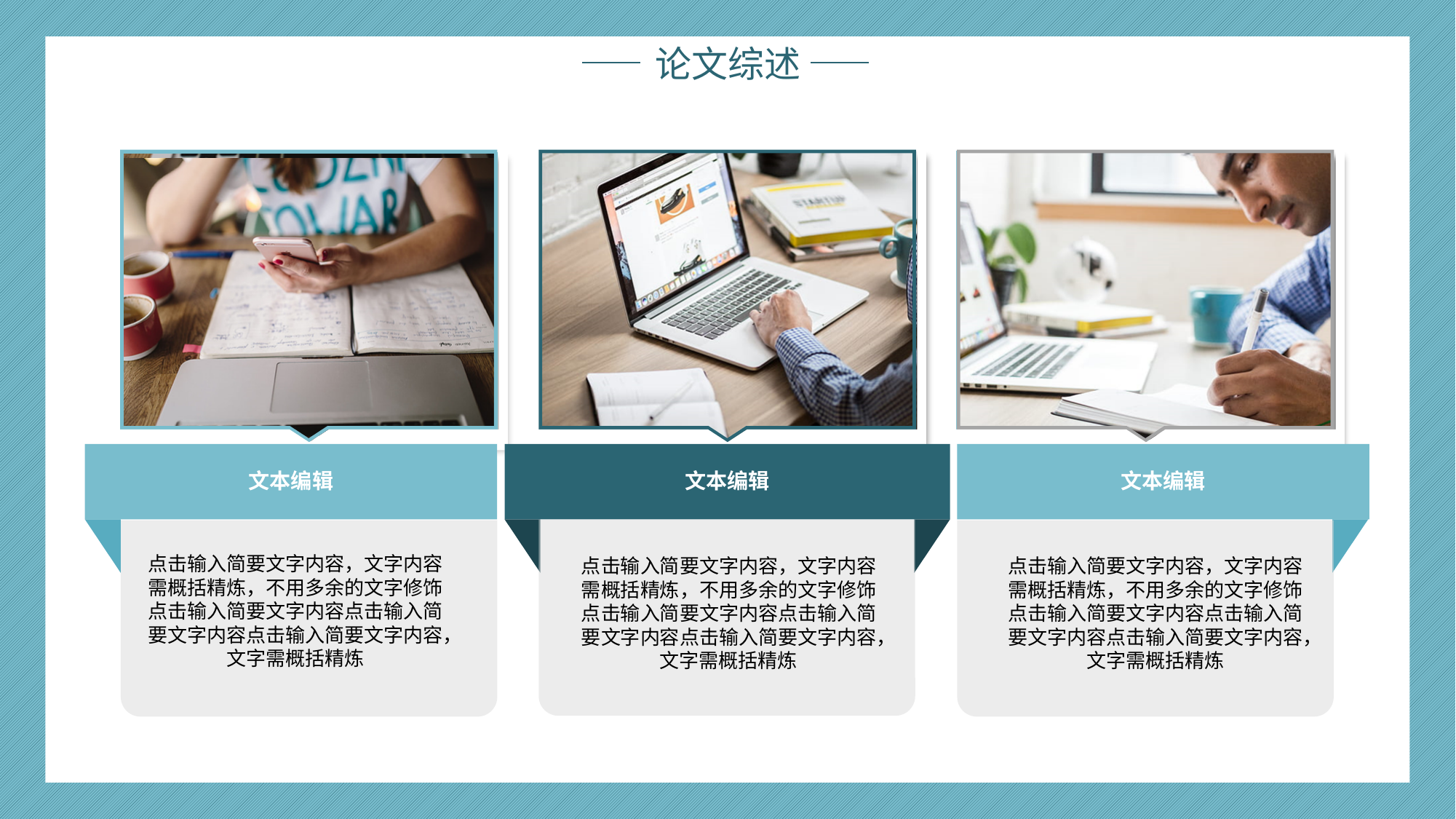

论文综述

文本编辑

点击输入简要文字内容，文字内容需概括精炼，不用多余的文字修饰点击输入简要文字内容点击输入简要文字内容点击输入简要文字内容，文字需概括精炼
文本编辑

点击输入简要文字内容，文字内容需概括精炼，不用多余的文字修饰点击输入简要文字内容点击输入简要文字内容点击输入简要文字内容，文字需概括精炼
文本编辑

点击输入简要文字内容，文字内容需概括精炼，不用多余的文字修饰点击输入简要文字内容点击输入简要文字内容点击输入简要文字内容，文字需概括精炼